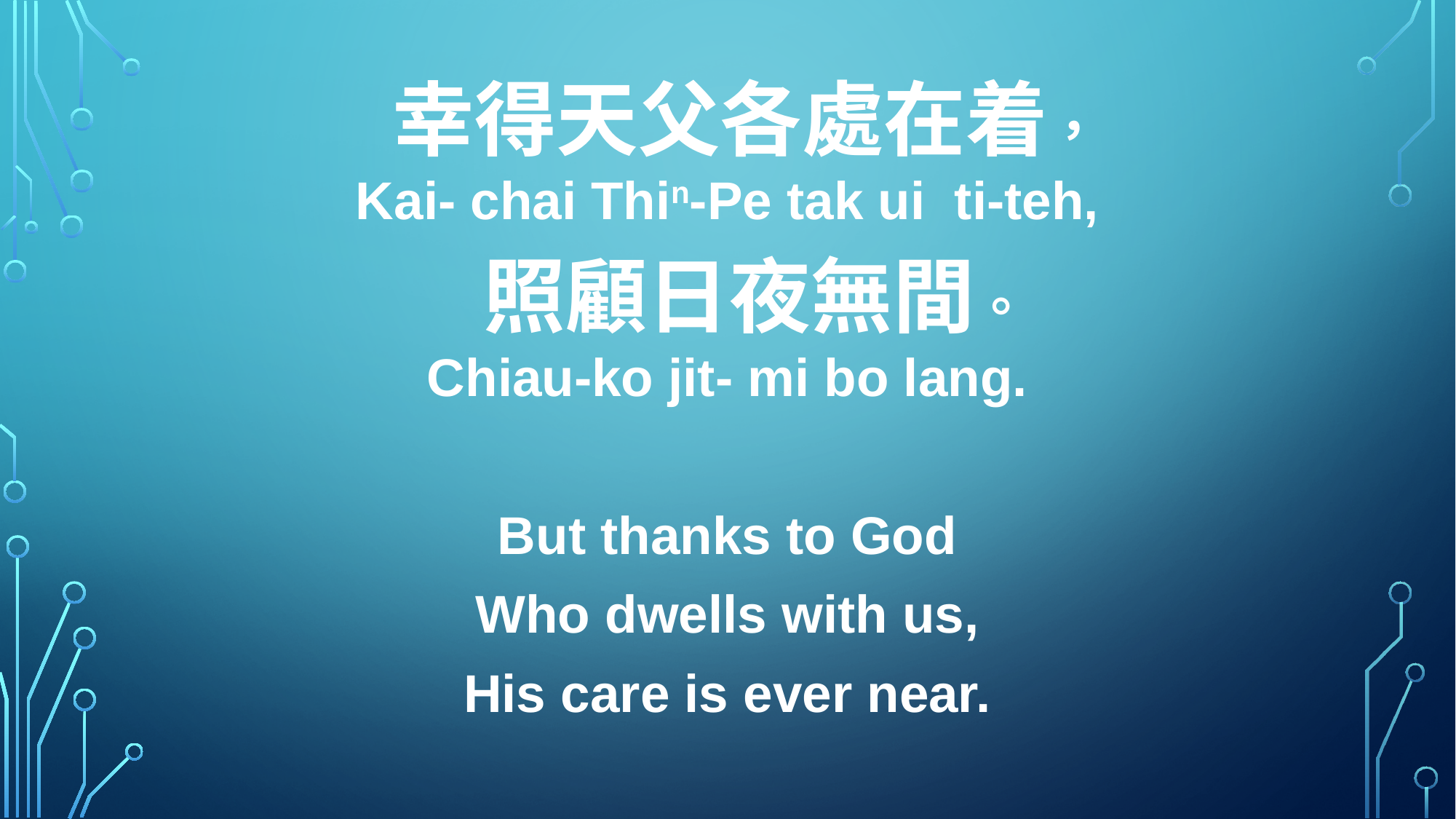

幸得天父各處在着，
Kai- chai Thin-Pe tak ui  ti-teh,
  照顧日夜無間。
Chiau-ko jit- mi bo lang.

But thanks to God
Who dwells with us,
His care is ever near.